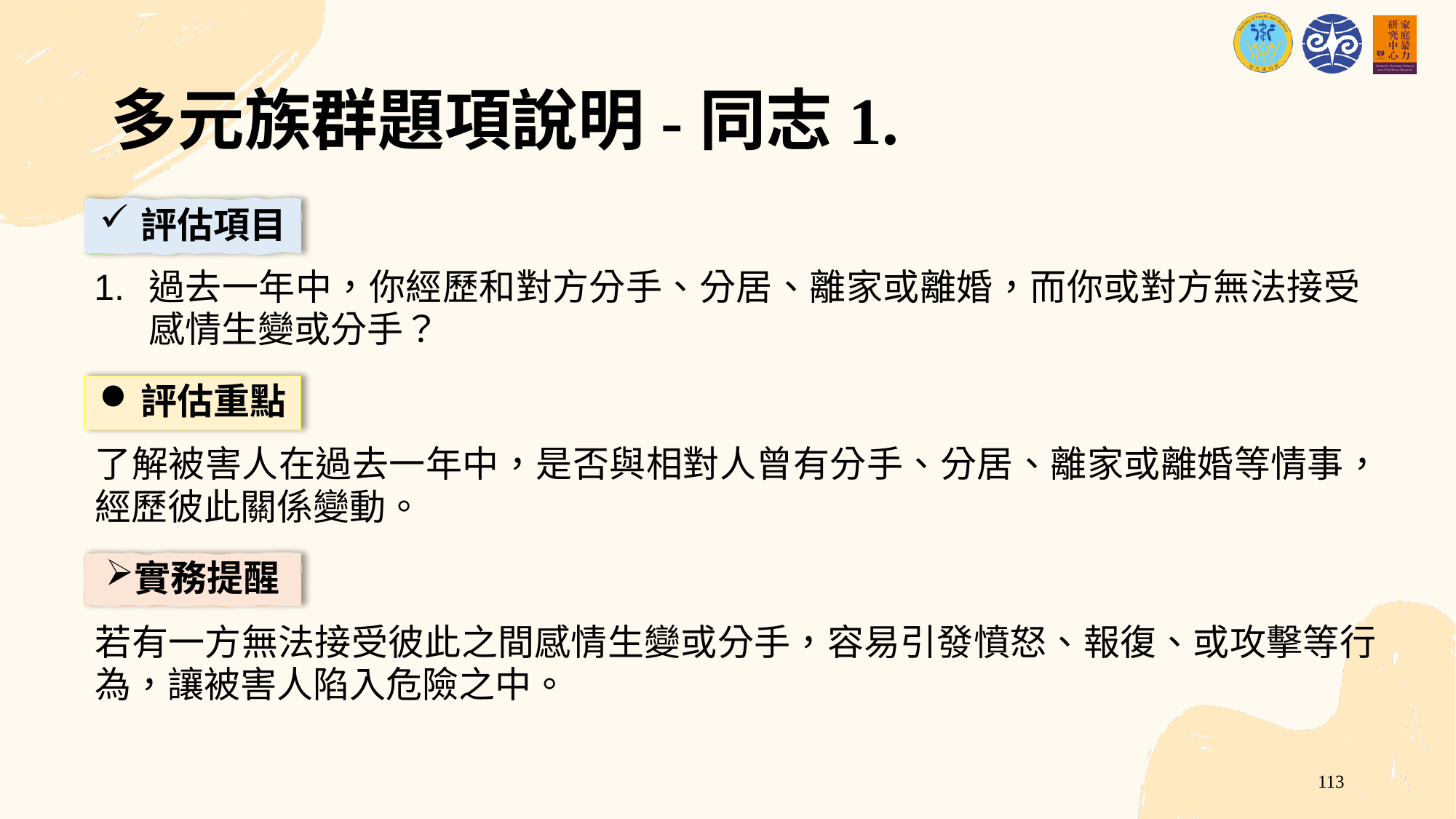

# 多元族群題項說明-同志1.
評估項目
過去一年中，你經歷和對方分手、分居、離家或離婚，而你或對方無法接受感情生變或分手？
評估重點
了解被害人在過去一年中，是否與相對人曾有分手、分居、離家或離婚等情事，經歷彼此關係變動。
實務提醒
若有一方無法接受彼此之間感情生變或分手，容易引發憤怒、報復、或攻擊等行為，讓被害人陷入危險之中。
113